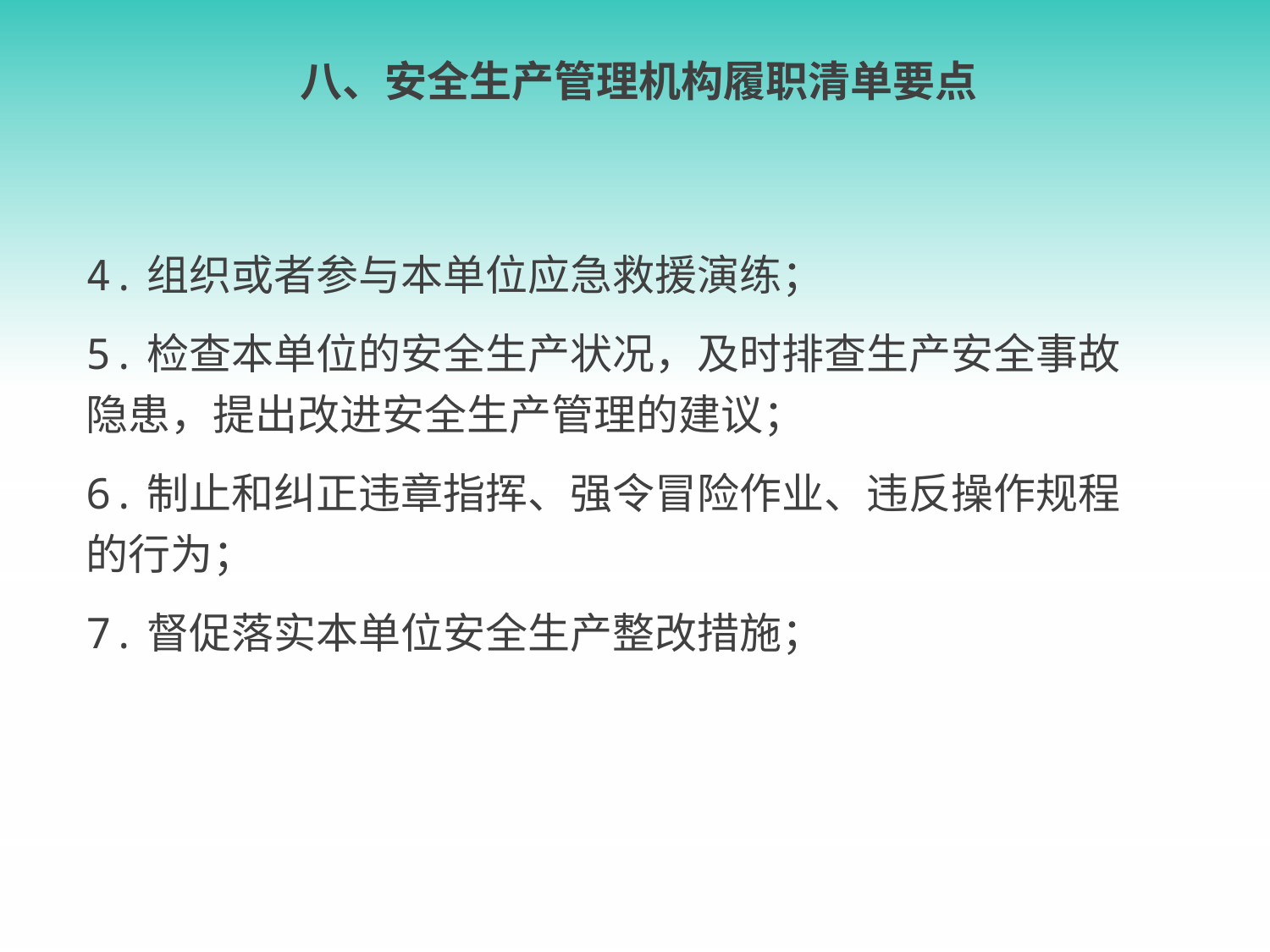

# 八、安全生产管理机构履职清单要点

4.组织或者参与本单位应急救援演练；
5.检查本单位的安全生产状况，及时排查生产安全事故隐患，提出改进安全生产管理的建议；
6.制止和纠正违章指挥、强令冒险作业、违反操作规程的行为；
7.督促落实本单位安全生产整改措施；